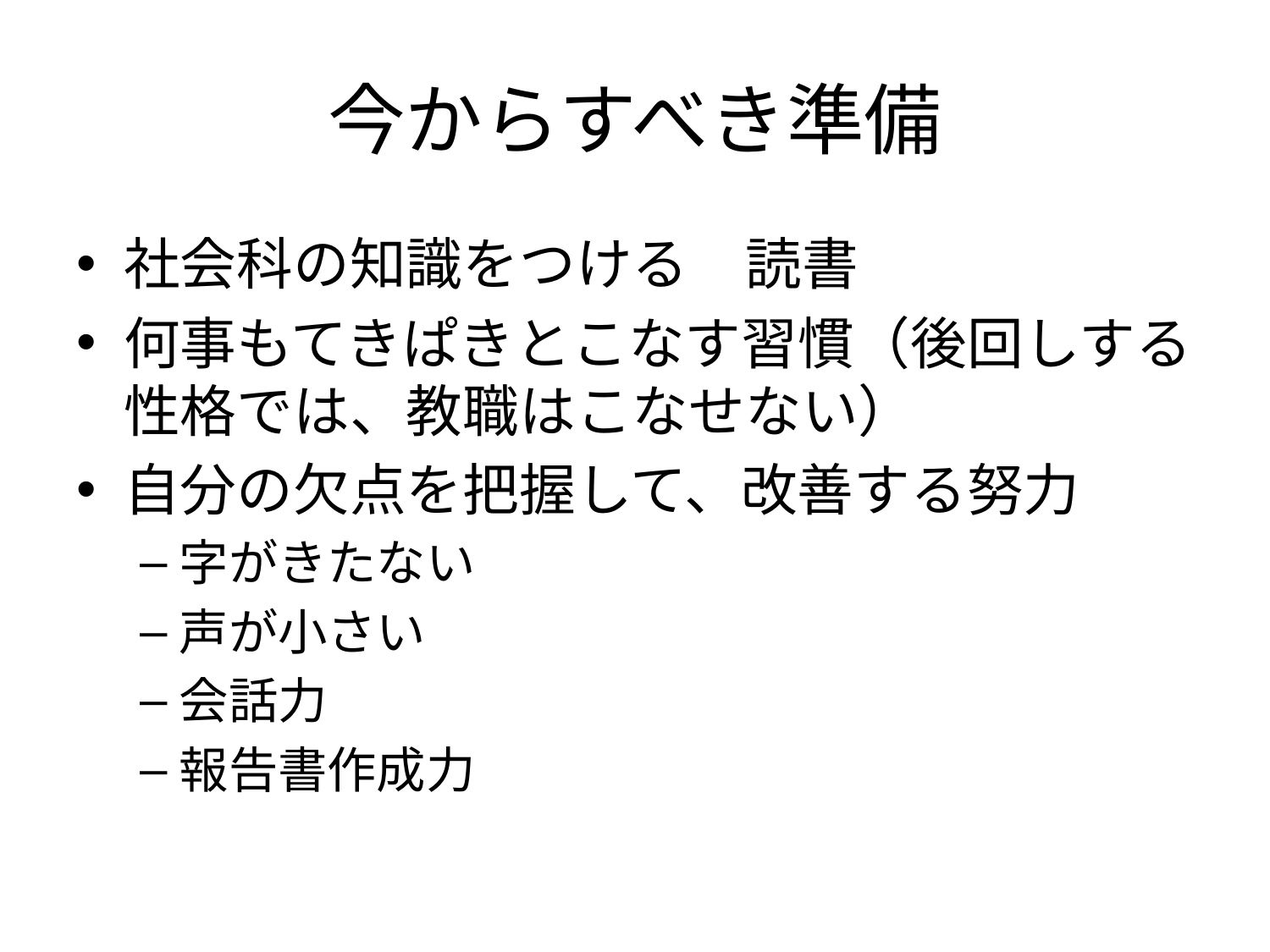

# 今からすべき準備
社会科の知識をつける　読書
何事もてきぱきとこなす習慣（後回しする性格では、教職はこなせない）
自分の欠点を把握して、改善する努力
字がきたない
声が小さい
会話力
報告書作成力